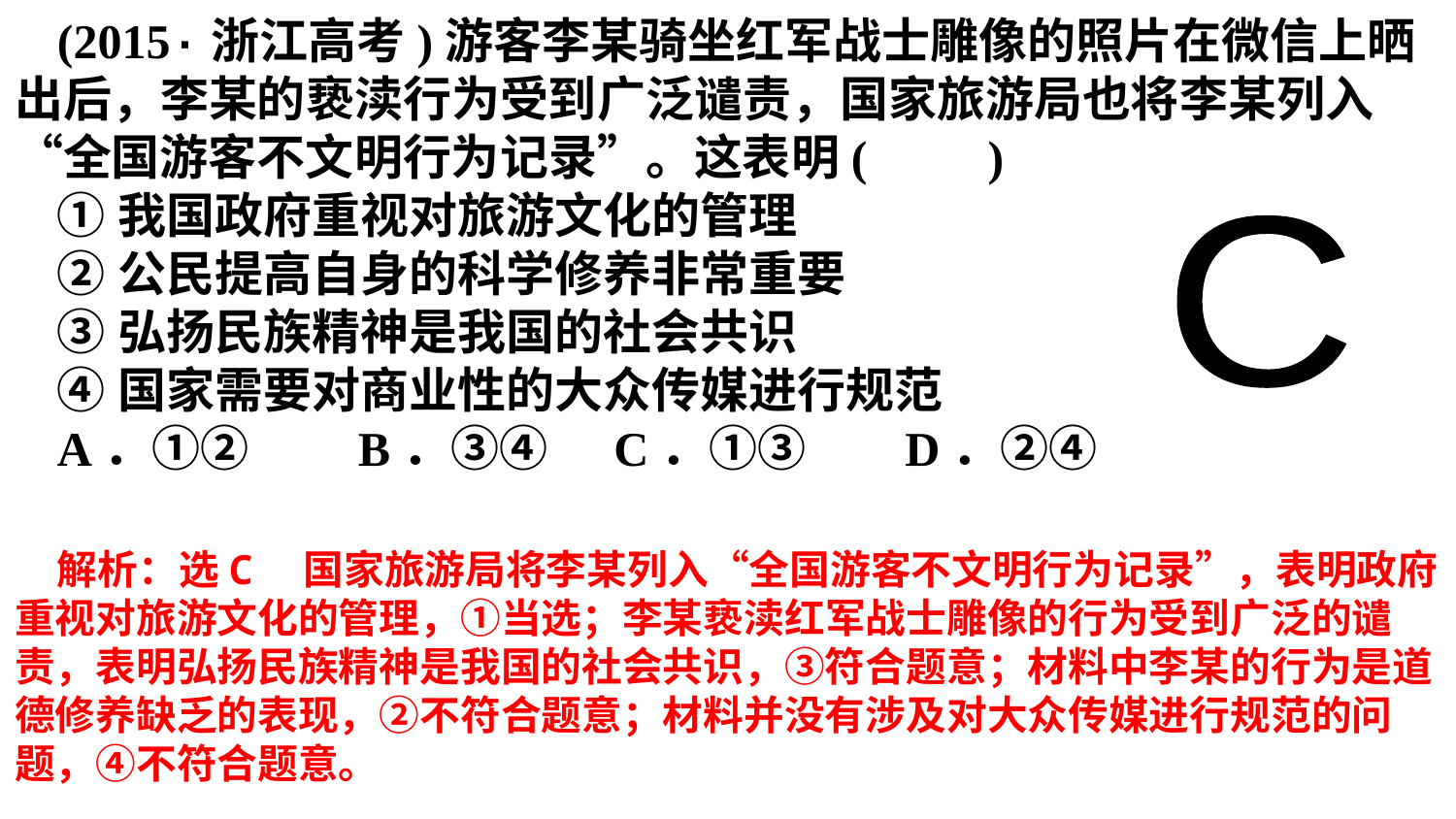

(2015·浙江高考)游客李某骑坐红军战士雕像的照片在微信上晒出后，李某的亵渎行为受到广泛谴责，国家旅游局也将李某列入“全国游客不文明行为记录”。这表明(　　)
①我国政府重视对旅游文化的管理
②公民提高自身的科学修养非常重要
③弘扬民族精神是我国的社会共识
④国家需要对商业性的大众传媒进行规范
A．①②　　B．③④     C．①③        D．②④
C
解析：选C　国家旅游局将李某列入“全国游客不文明行为记录”，表明政府重视对旅游文化的管理，①当选；李某亵渎红军战士雕像的行为受到广泛的谴责，表明弘扬民族精神是我国的社会共识，③符合题意；材料中李某的行为是道德修养缺乏的表现，②不符合题意；材料并没有涉及对大众传媒进行规范的问题，④不符合题意。